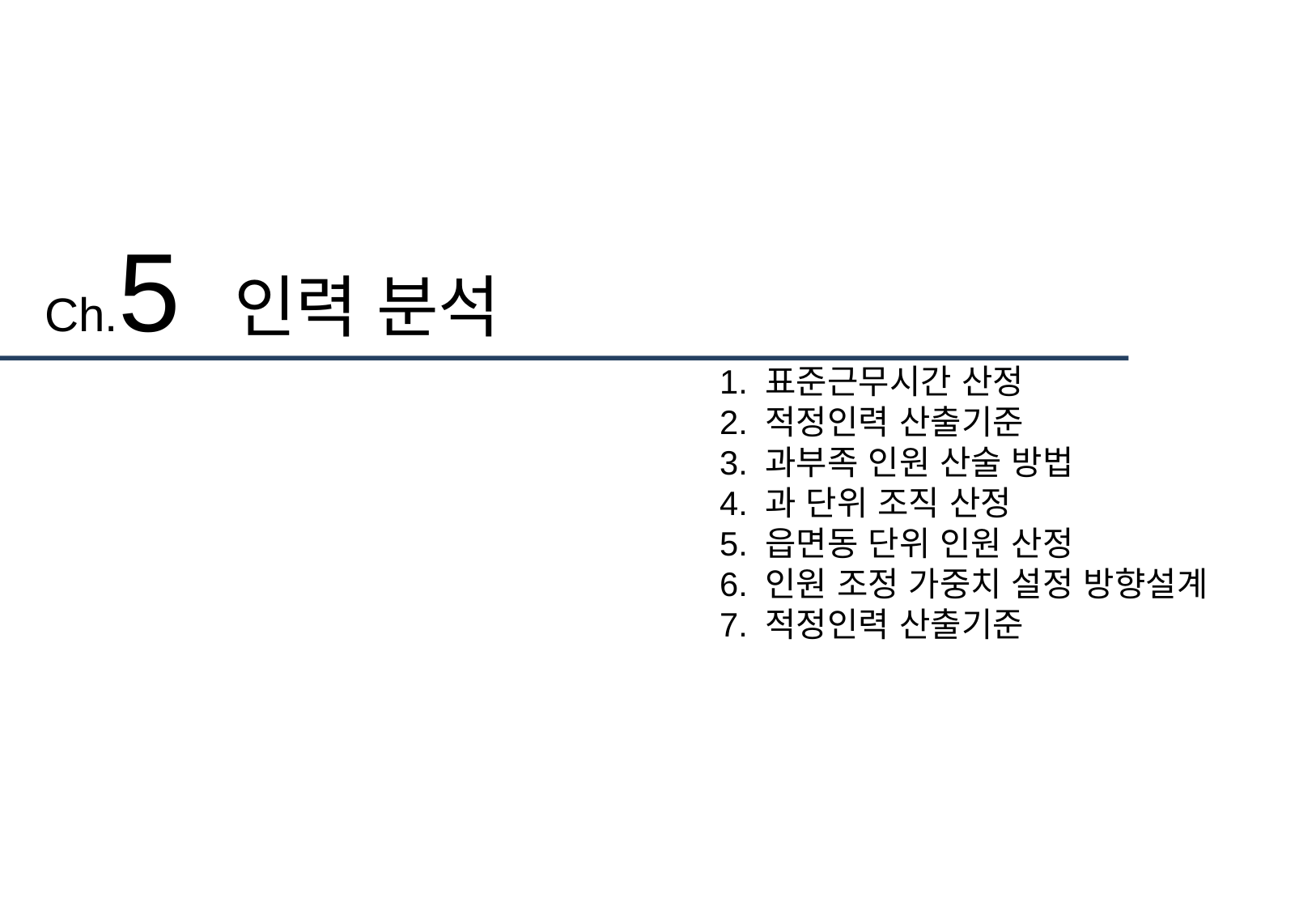

Ch.5  인력 분석

1. 표준근무시간 산정
2. 적정인력 산출기준
3. 과부족 인원 산술 방법
4. 과 단위 조직 산정
5. 읍면동 단위 인원 산정
6. 인원 조정 가중치 설정 방향설계
7. 적정인력 산출기준